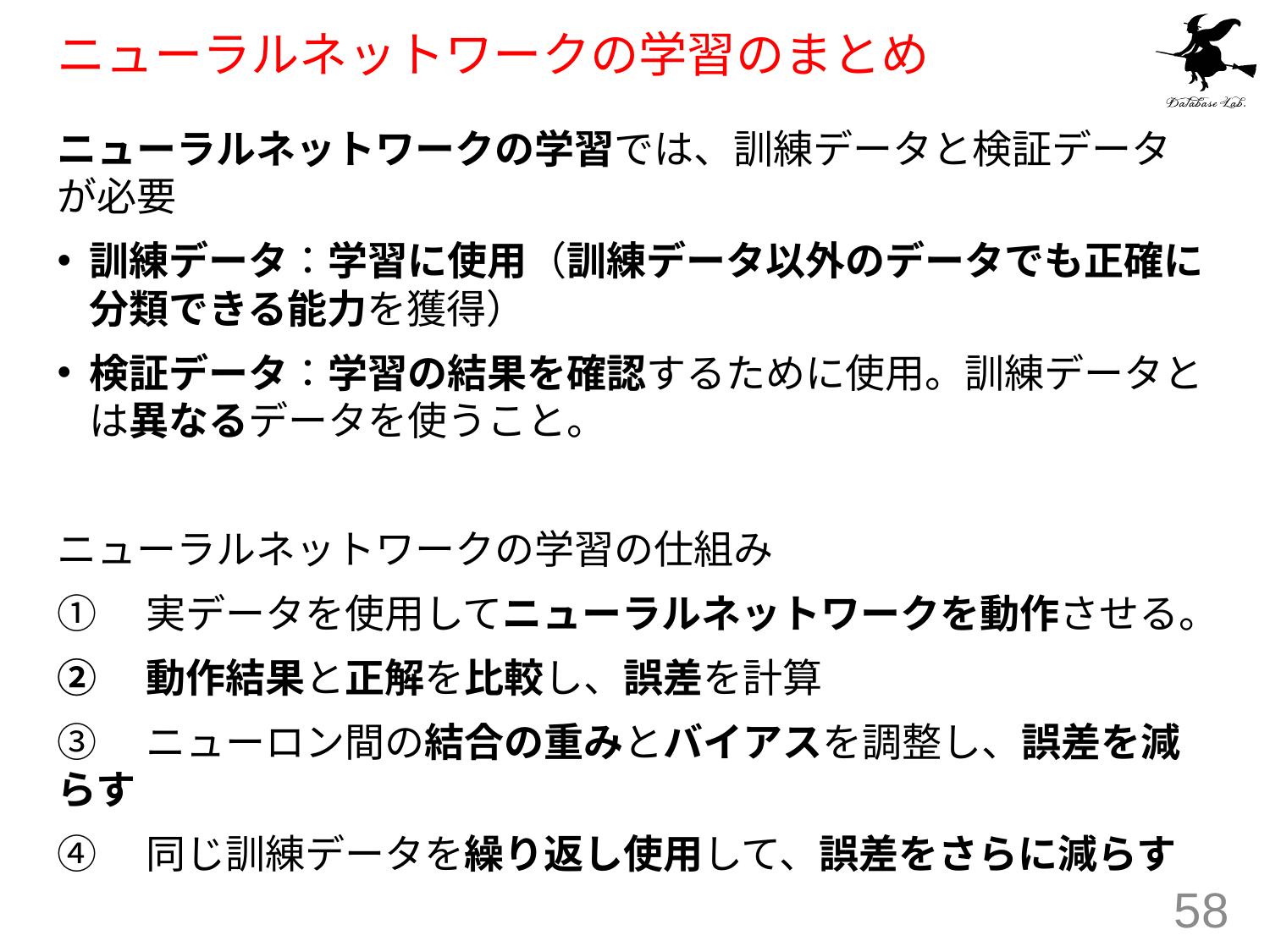

# ニューラルネットワークの学習のまとめ
ニューラルネットワークの学習では、訓練データと検証データが必要
訓練データ：学習に使用（訓練データ以外のデータでも正確に分類できる能力を獲得）
検証データ：学習の結果を確認するために使用。訓練データとは異なるデータを使うこと。

ニューラルネットワークの学習の仕組み
①　実データを使用してニューラルネットワークを動作させる。
②　動作結果と正解を比較し、誤差を計算
③　ニューロン間の結合の重みとバイアスを調整し、誤差を減らす
④　同じ訓練データを繰り返し使用して、誤差をさらに減らす
58